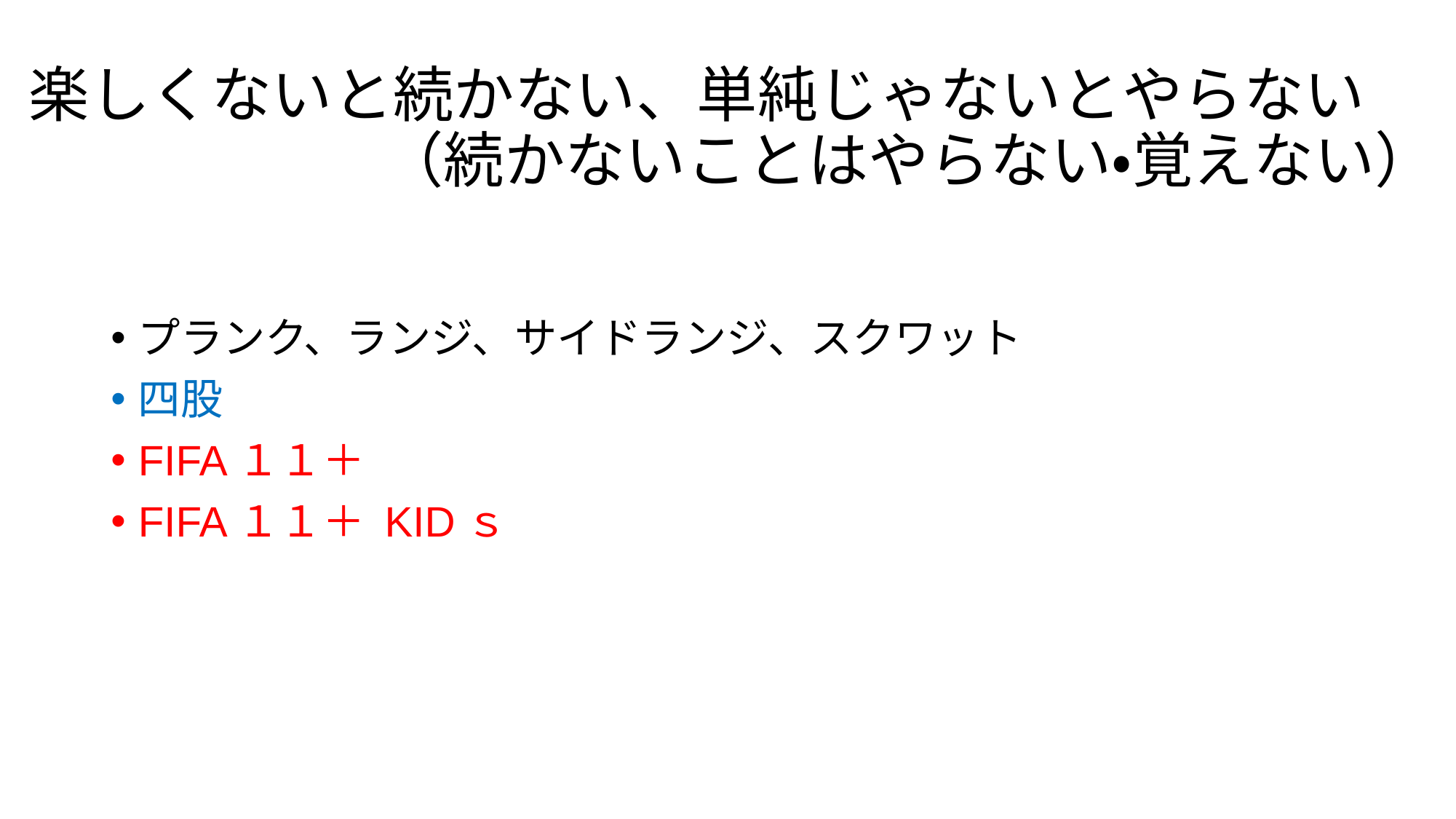

# 楽しくないと続かない、単純じゃないとやらない　　　　　　　（続かないことはやらない・覚えない）
プランク、ランジ、サイドランジ、スクワット
四股
FIFA１１＋
FIFA１１＋ KIDｓ